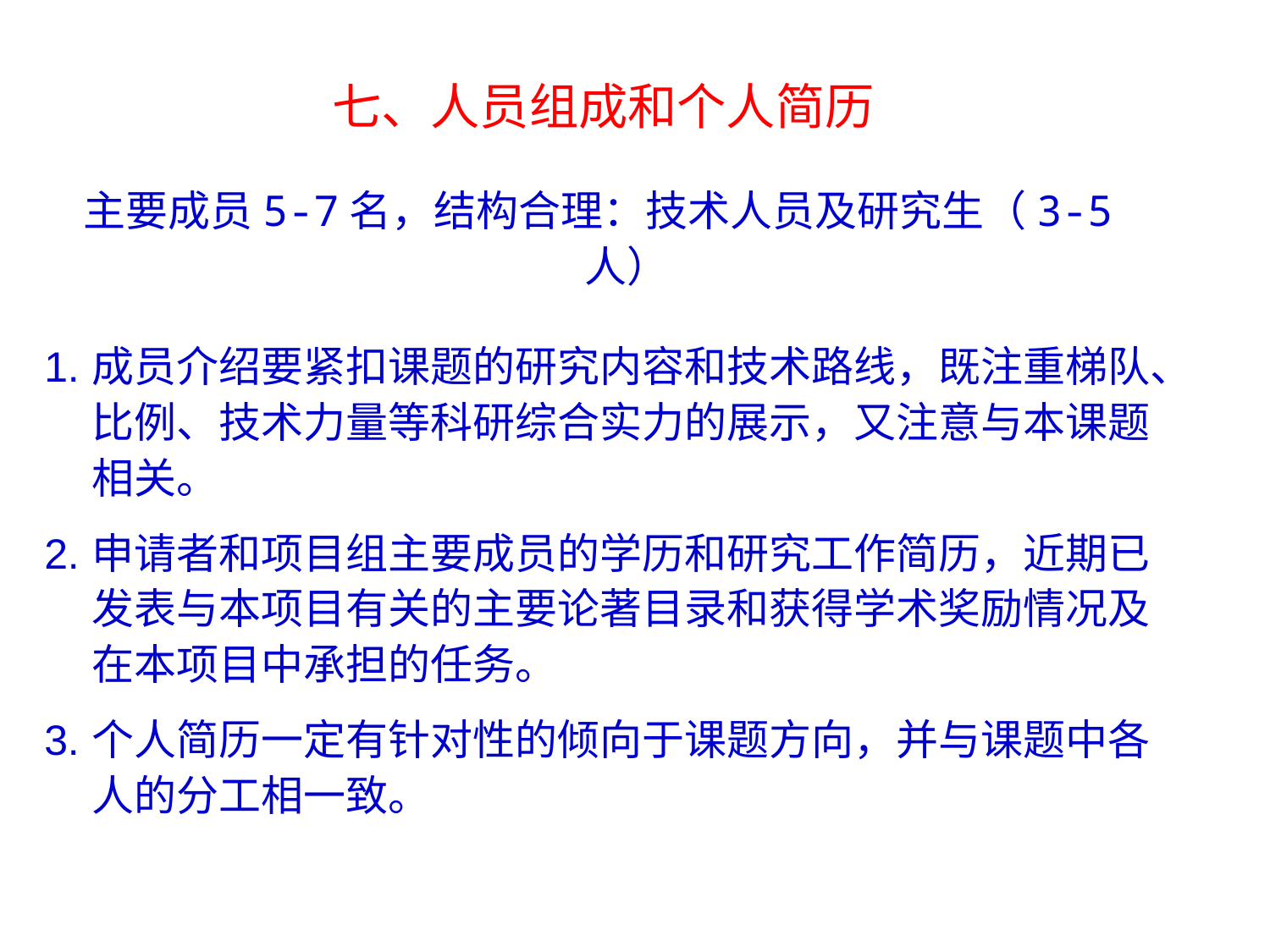

七、人员组成和个人简历
主要成员5-7名，结构合理：技术人员及研究生（3-5人）
成员介绍要紧扣课题的研究内容和技术路线，既注重梯队、比例、技术力量等科研综合实力的展示，又注意与本课题相关。
申请者和项目组主要成员的学历和研究工作简历，近期已发表与本项目有关的主要论著目录和获得学术奖励情况及在本项目中承担的任务。
个人简历一定有针对性的倾向于课题方向，并与课题中各人的分工相一致。